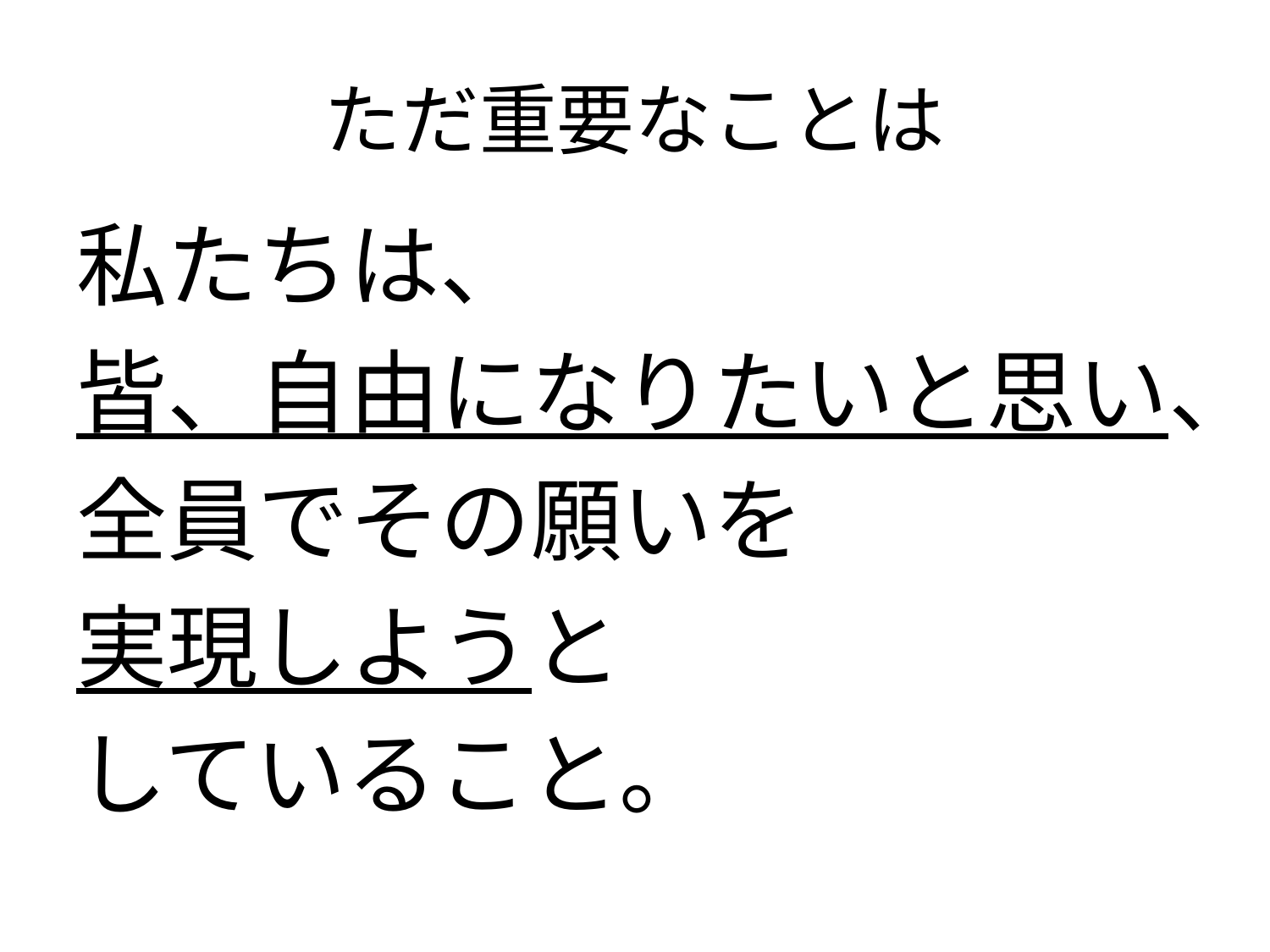

# ただ重要なことは
私たちは、
皆、自由になりたいと思い、
全員でその願いを
実現しようと
していること。